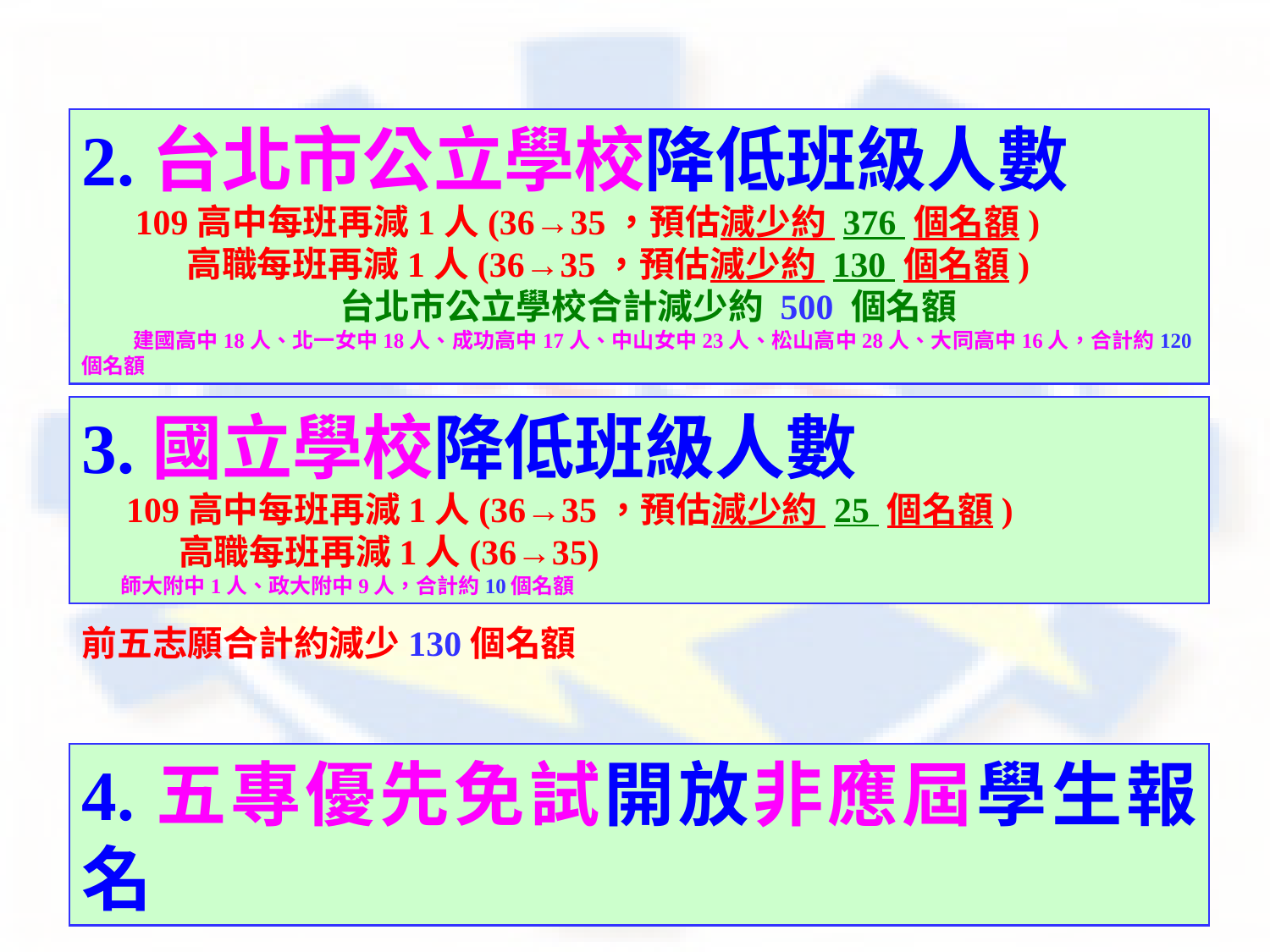

2.台北市公立學校降低班級人數
      109高中每班再減1人(36→35，預估減少約 376 個名額)
            高職每班再減1人(36→35，預估減少約 130 個名額)
                               台北市公立學校合計減少約 500 個名額
         建國高中18人、北一女中18人、成功高中17人、中山女中23人、松山高中28人、大同高中16人，合計約120個名額
3.國立學校降低班級人數
     109高中每班再減1人(36→35，預估減少約 25 個名額)
           高職每班再減1人(36→35)
       師大附中1人、政大附中9人，合計約10個名額
前五志願合計約減少130個名額
4.五專優先免試開放非應屆學生報名